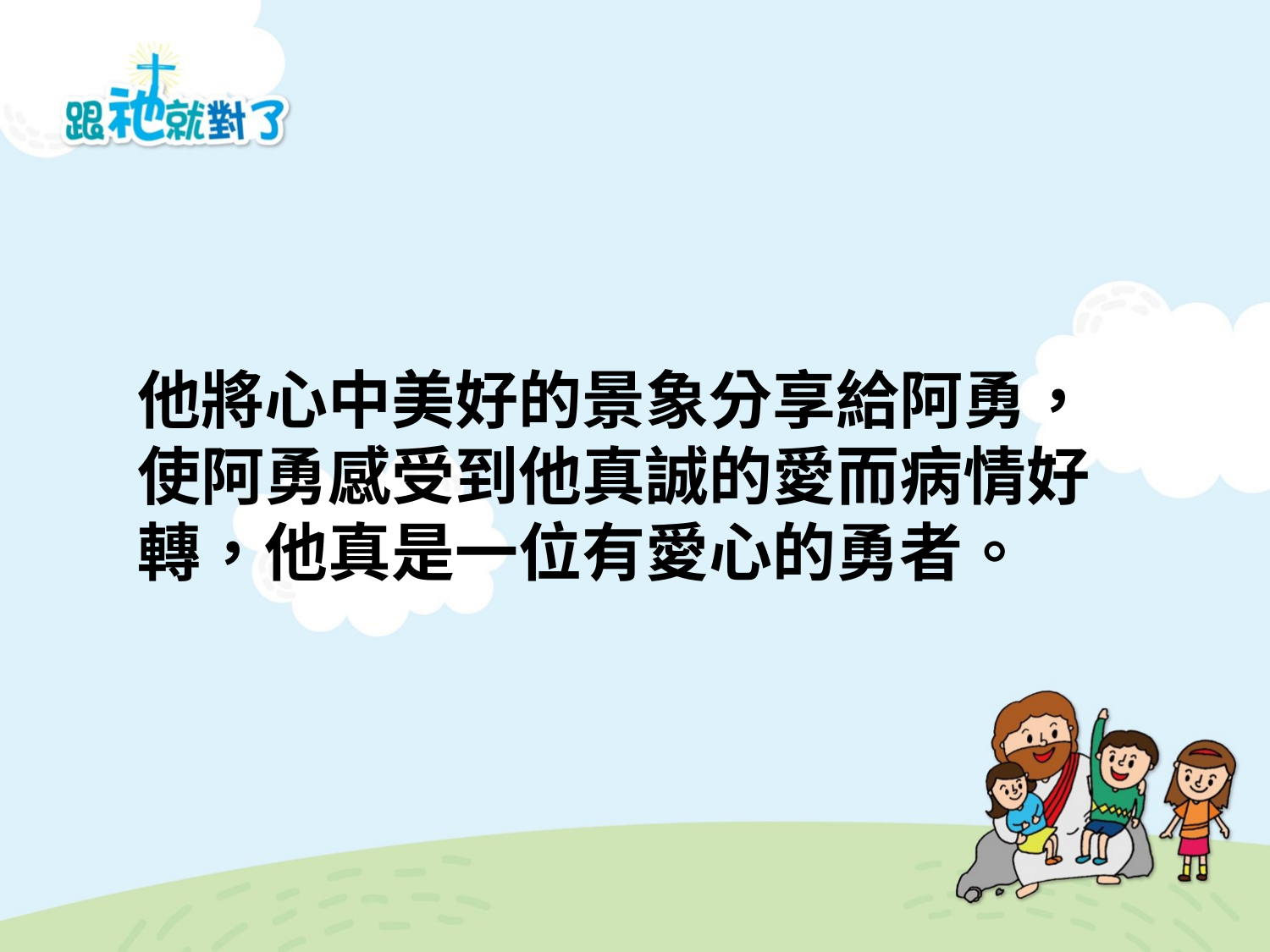

他將心中美好的景象分享給阿勇，使阿勇感受到他真誠的愛而病情好轉，他真是一位有愛心的勇者。